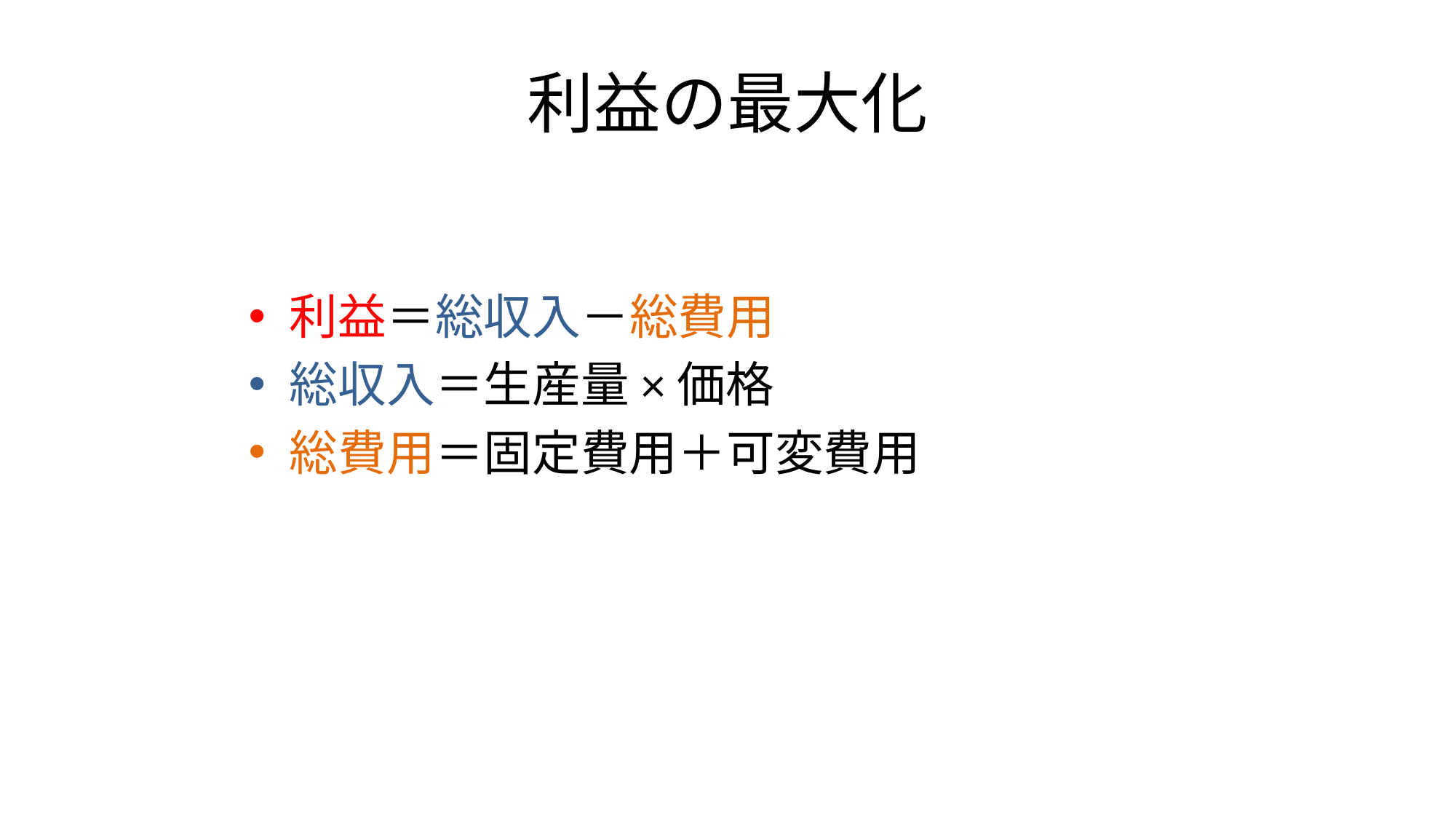

# 利益の最大化
利益＝総収入－総費用
総収入＝生産量×価格
総費用＝固定費用＋可変費用